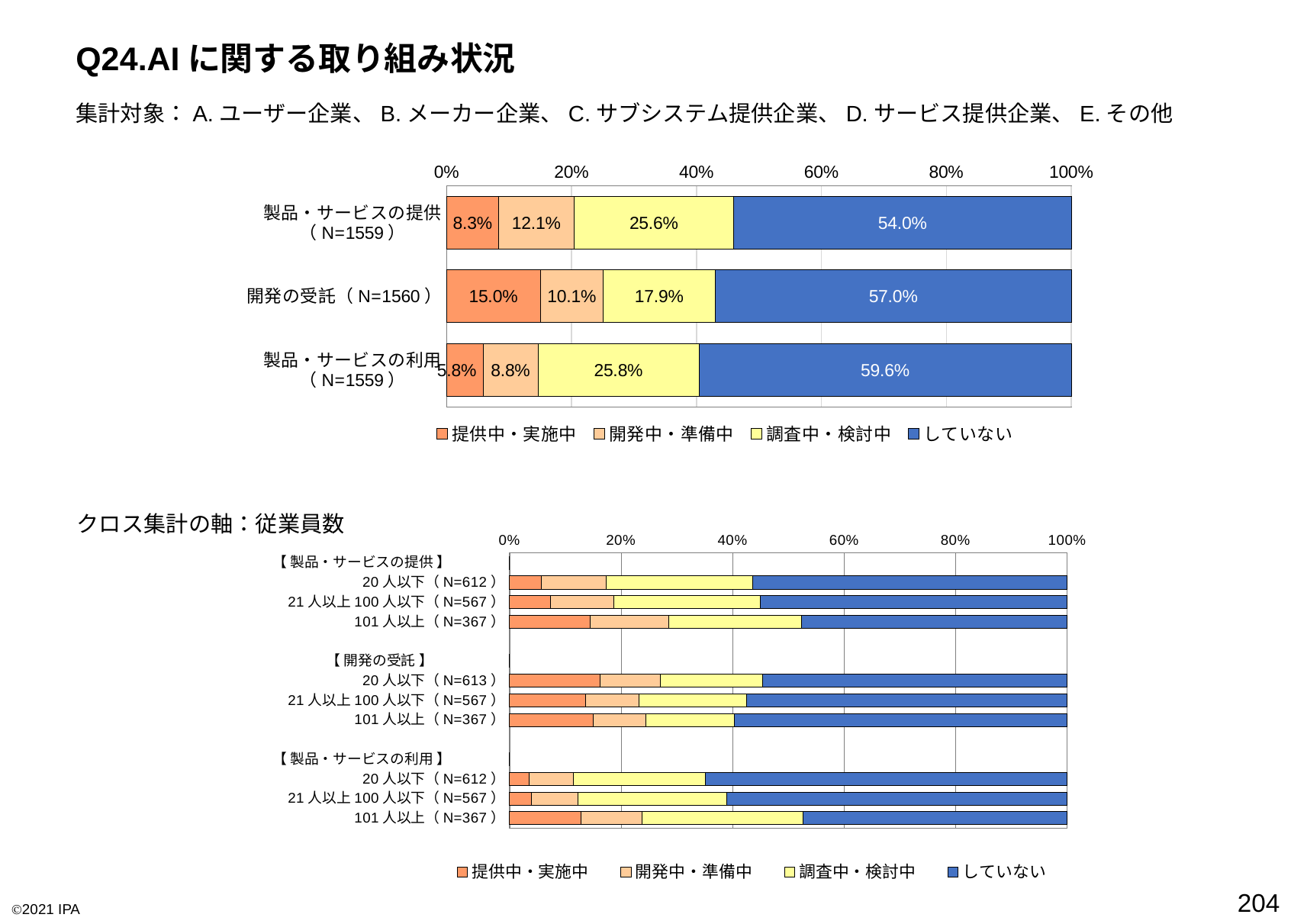

Q24.AIに関する取り組み状況
集計対象：A.ユーザー企業、B.メーカー企業、C.サブシステム提供企業、D.サービス提供企業、E.その他

### Chart

| Category | 提供中・実施中 | 開発中・準備中 | 調査中・検討中 | していない |
|---|---|---|---|---|
| 製品・サービスの提供（N=1559） | 0.08338678640153944 | 0.1205901218729955 | 0.25593329057087877 | 0.5400898011545863 |
| 開発の受託（N=1560） | 0.15 | 0.10064102564102564 | 0.1794871794871795 | 0.5698717948717948 |
| 製品・サービスの利用（N=1559） | 0.058370750481077614 | 0.08787684413085312 | 0.2578576010262989 | 0.5958948043617703 |
クロス集計の軸：従業員数

### Chart

| Category | 提供中・実施中 | 開発中・準備中 | 調査中・検討中 | していない |
|---|---|---|---|---|
| 【 製品・サービスの提供 】                | 0.0 | 0.0 | 0.0 | 0.0 |
| 20人以下（N=612） | 0.05718954248366013 | 0.11601307189542484 | 0.2630718954248366 | 0.5637254901960784 |
| 21人以上100人以下（N=567） | 0.07407407407407407 | 0.1128747795414462 | 0.26278659611992944 | 0.5502645502645502 |
| 101人以上（N=367） | 0.1444141689373297 | 0.14168937329700274 | 0.23705722070844687 | 0.4768392370572207 |
|  | None | None | None | None |
| 【 開発の受託 】                     | 0.0 | 0.0 | 0.0 | 0.0 |
| 20人以下（N=613） | 0.1631321370309951 | 0.10766721044045677 | 0.18270799347471453 | 0.5464926590538336 |
| 21人以上100人以下（N=567） | 0.13580246913580246 | 0.09700176366843033 | 0.19223985890652556 | 0.5749559082892416 |
| 101人以上（N=367） | 0.14986376021798364 | 0.09536784741144415 | 0.15803814713896458 | 0.5967302452316077 |
|  | None | None | None | None |
| 【 製品・サービスの利用 】                | 0.0 | 0.0 | 0.0 | 0.0 |
| 20人以下（N=612） | 0.03594771241830065 | 0.0784313725490196 | 0.2369281045751634 | 0.6486928104575164 |
| 21人以上100人以下（N=567） | 0.03880070546737213 | 0.08465608465608465 | 0.26631393298059963 | 0.6102292768959435 |
| 101人以上（N=367） | 0.12806539509536785 | 0.10899182561307902 | 0.2888283378746594 | 0.47411444141689374 |